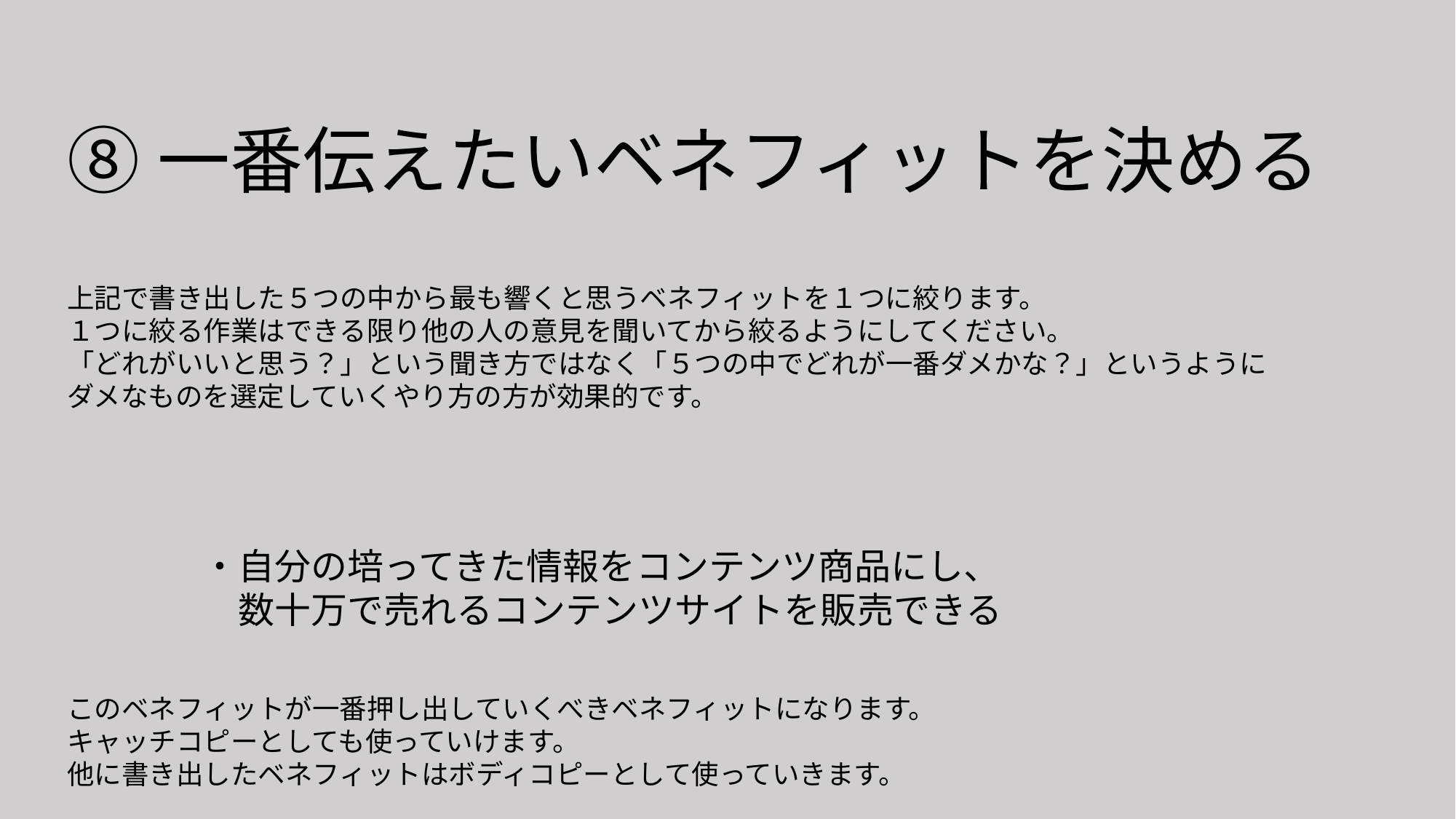

⑧一番伝えたいベネフィットを決める
上記で書き出した５つの中から最も響くと思うベネフィットを１つに絞ります。
１つに絞る作業はできる限り他の人の意見を聞いてから絞るようにしてください。
「どれがいいと思う？」という聞き方ではなく「５つの中でどれが一番ダメかな？」というように
ダメなものを選定していくやり方の方が効果的です。
・自分の培ってきた情報をコンテンツ商品にし、
　数十万で売れるコンテンツサイトを販売できる
このベネフィットが一番押し出していくべきベネフィットになります。
キャッチコピーとしても使っていけます。
他に書き出したベネフィットはボディコピーとして使っていきます。